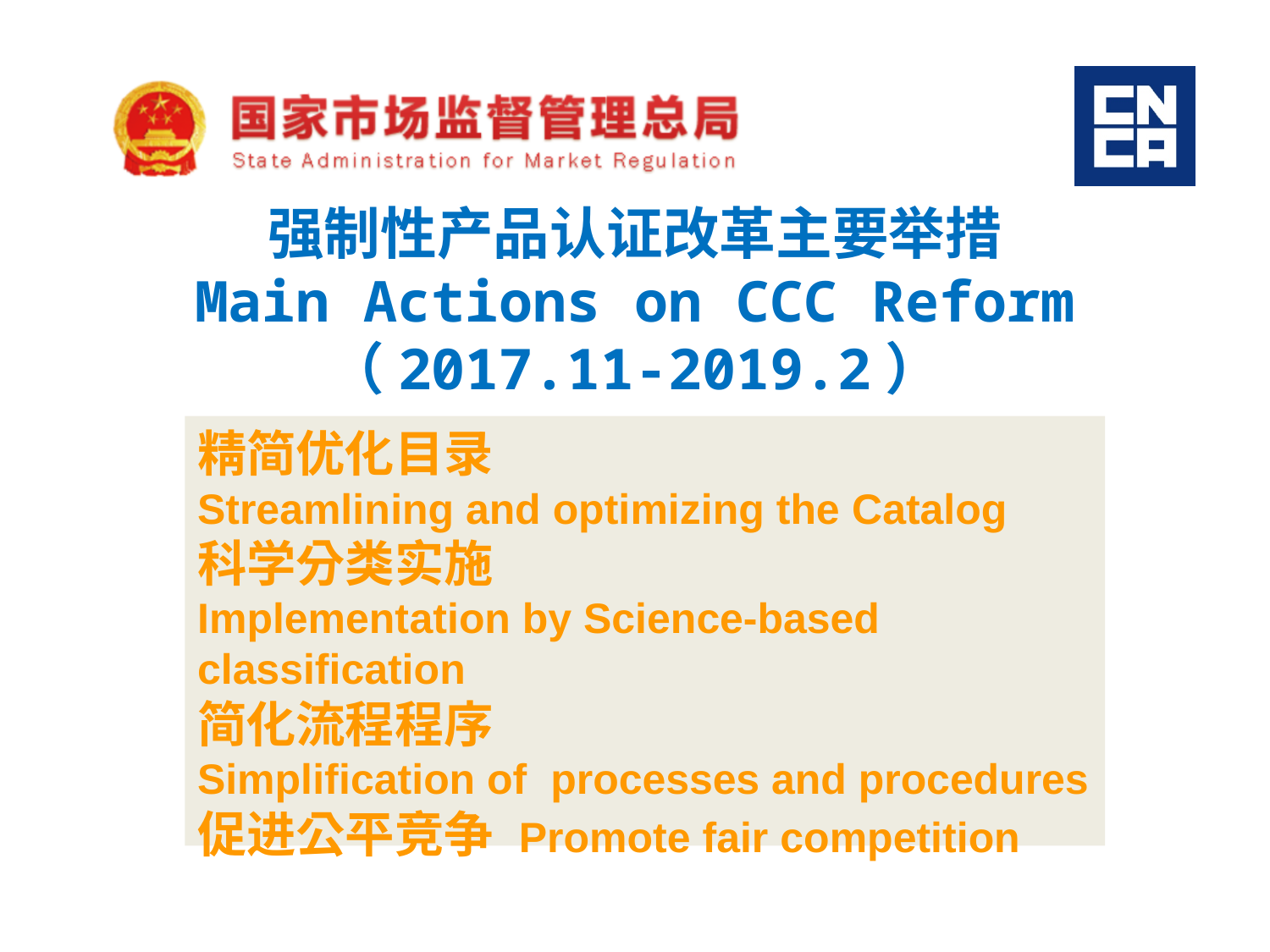

强制性产品认证改革主要举措
Main Actions on CCC Reform
（2017.11-2019.2）
精简优化目录
Streamlining and optimizing the Catalog
科学分类实施
Implementation by Science-based classification
简化流程程序
Simplification of  processes and procedures
促进公平竞争 Promote fair competition